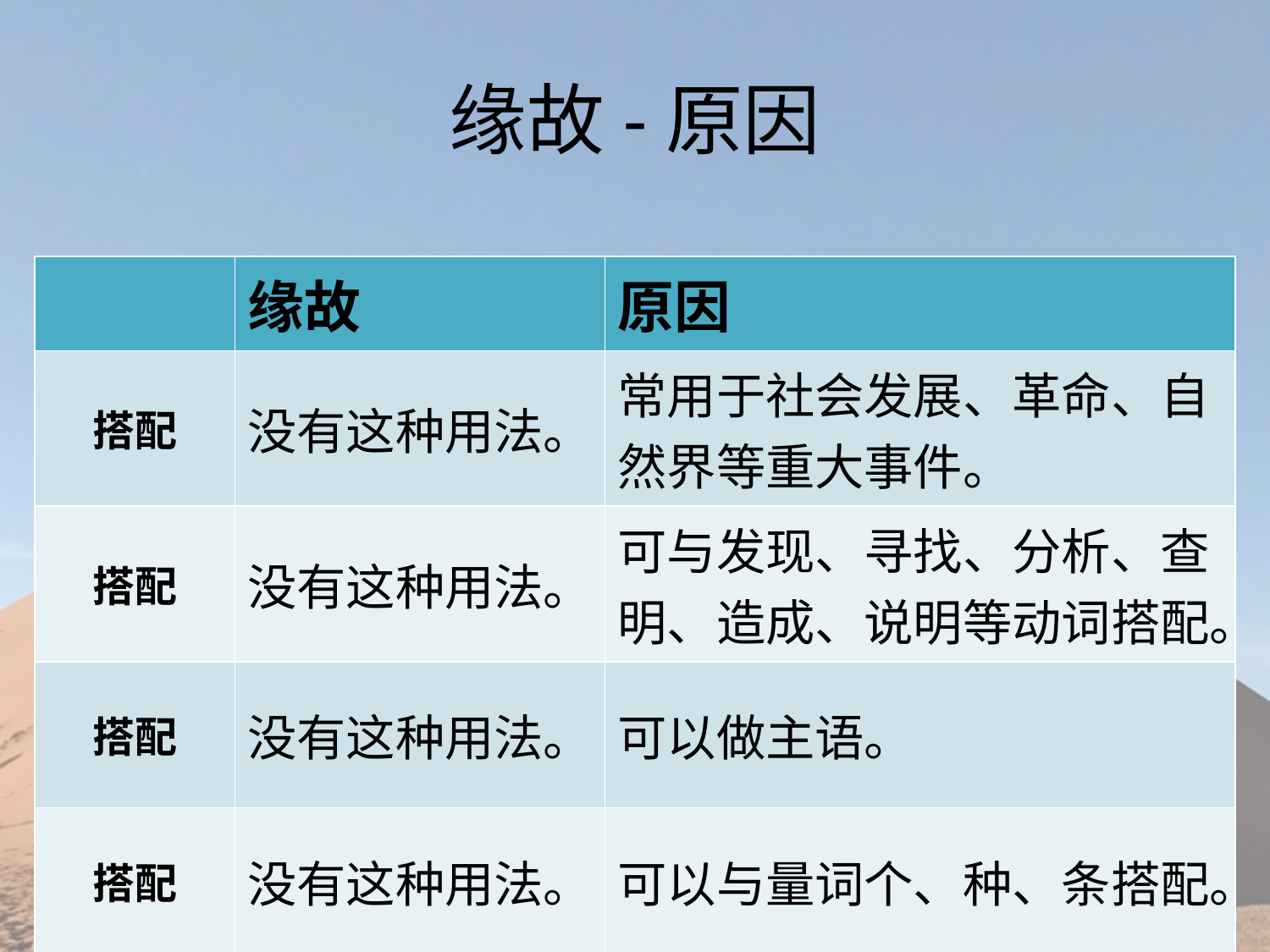

# 缘故-原因
|  | 缘故 | 原因 |
| --- | --- | --- |
| 搭配 | 没有这种用法。 | 常用于社会发展、革命、自然界等重大事件。 |
| 搭配 | 没有这种用法。 | 可与发现、寻找、分析、查明、造成、说明等动词搭配。 |
| 搭配 | 没有这种用法。 | 可以做主语。 |
| 搭配 | 没有这种用法。 | 可以与量词个、种、条搭配。 |